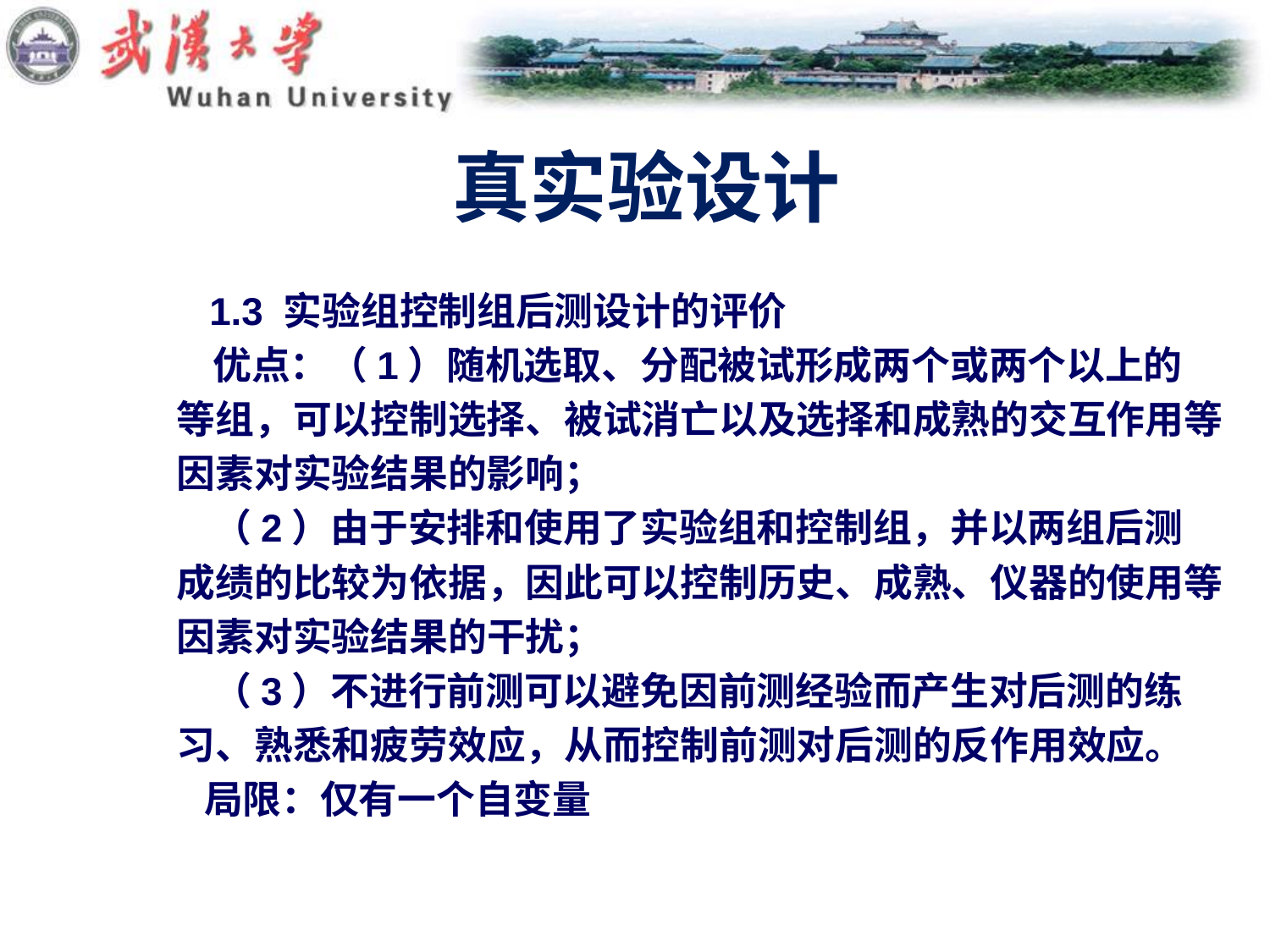

# 真实验设计
   1.3 实验组控制组后测设计的评价
   优点：（1）随机选取、分配被试形成两个或两个以上的
等组，可以控制选择、被试消亡以及选择和成熟的交互作用等
因素对实验结果的影响；
   （2）由于安排和使用了实验组和控制组，并以两组后测
成绩的比较为依据，因此可以控制历史、成熟、仪器的使用等
因素对实验结果的干扰；
   （3）不进行前测可以避免因前测经验而产生对后测的练
习、熟悉和疲劳效应，从而控制前测对后测的反作用效应。
  局限：仅有一个自变量